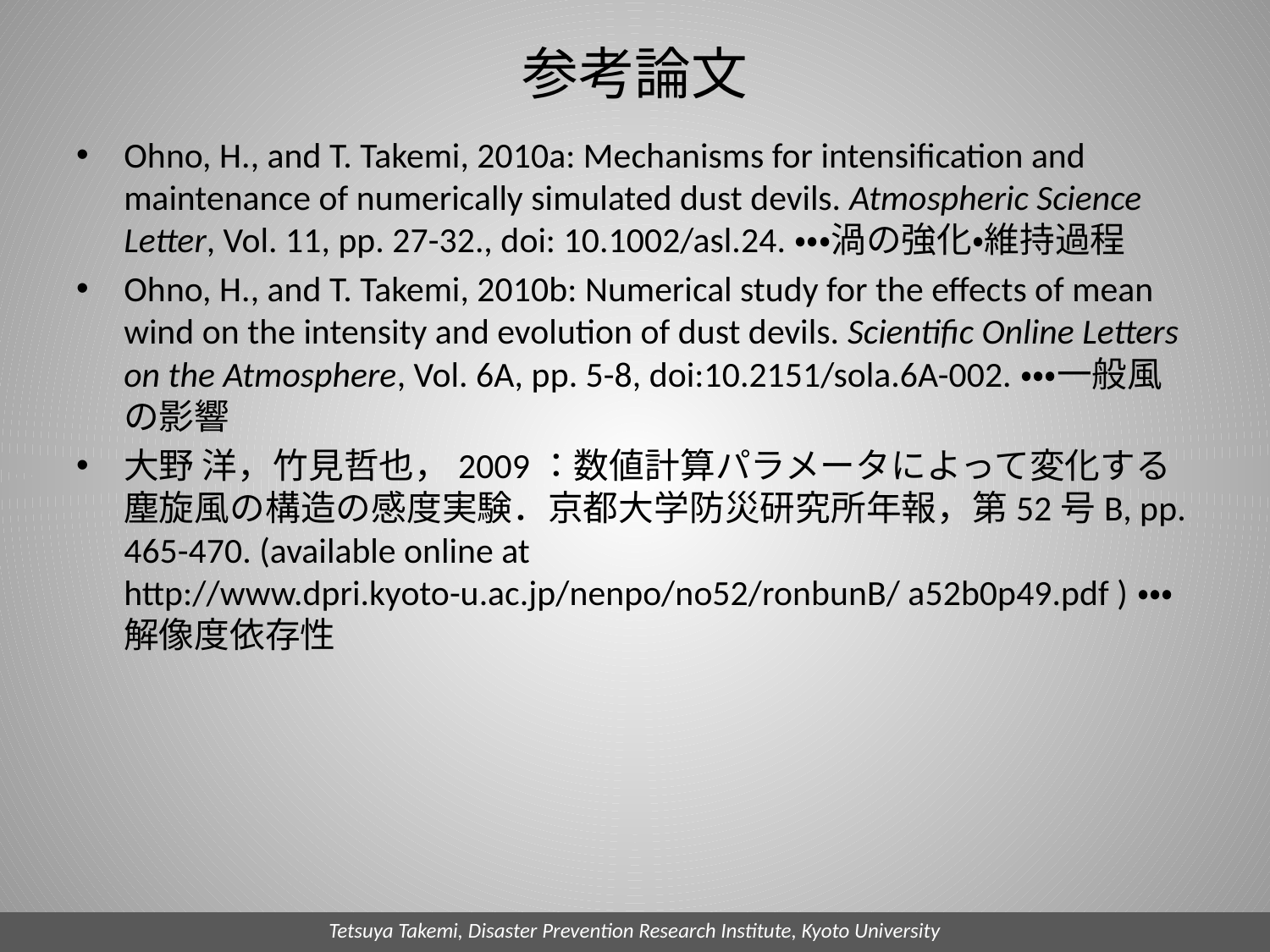

# 参考論文
Ohno, H., and T. Takemi, 2010a: Mechanisms for intensification and maintenance of numerically simulated dust devils. Atmospheric Science Letter, Vol. 11, pp. 27-32., doi: 10.1002/asl.24.・・・渦の強化・維持過程
Ohno, H., and T. Takemi, 2010b: Numerical study for the effects of mean wind on the intensity and evolution of dust devils. Scientific Online Letters on the Atmosphere, Vol. 6A, pp. 5-8, doi:10.2151/sola.6A-002.・・・一般風の影響
大野 洋，竹見哲也，2009：数値計算パラメータによって変化する塵旋風の構造の感度実験．京都大学防災研究所年報，第52号B, pp. 465-470. (available online at http://www.dpri.kyoto-u.ac.jp/nenpo/no52/ronbunB/ a52b0p49.pdf )・・・解像度依存性
Tetsuya Takemi, Disaster Prevention Research Institute, Kyoto University